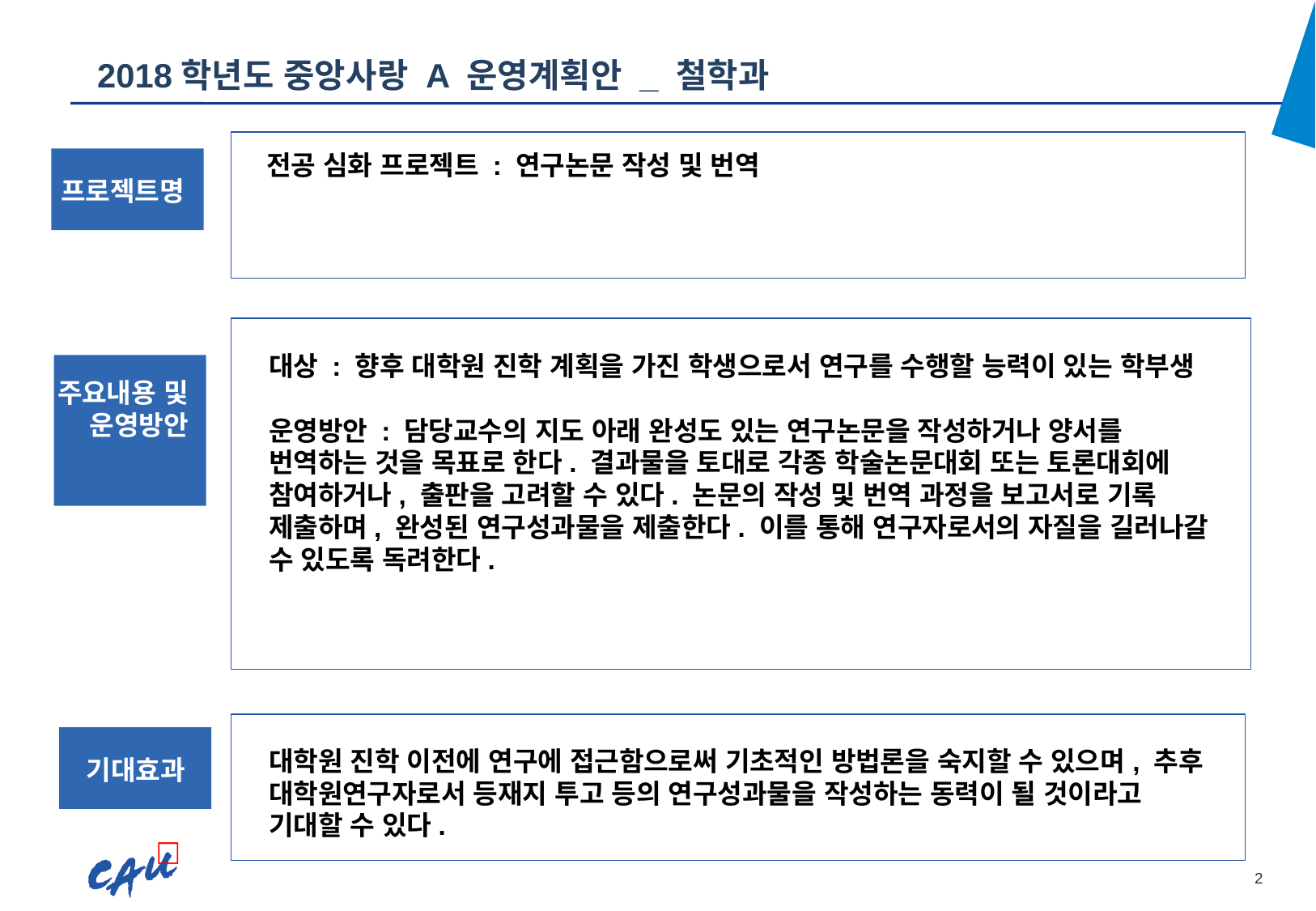

# 2018학년도 중앙사랑 A 운영계획안 _ 철학과

전공 심화 프로젝트 : 연구논문 작성 및 번역
프로젝트명

대상 : 향후 대학원 진학 계획을 가진 학생으로서 연구를 수행할 능력이 있는 학부생

운영방안 : 담당교수의 지도 아래 완성도 있는 연구논문을 작성하거나 양서를 번역하는 것을 목표로 한다. 결과물을 토대로 각종 학술논문대회 또는 토론대회에 참여하거나, 출판을 고려할 수 있다. 논문의 작성 및 번역 과정을 보고서로 기록 제출하며, 완성된 연구성과물을 제출한다. 이를 통해 연구자로서의 자질을 길러나갈 수 있도록 독려한다.

주요내용 및
운영방안

장학금예산

대학원 진학 이전에 연구에 접근함으로써 기초적인 방법론을 숙지할 수 있으며, 추후 대학원연구자로서 등재지 투고 등의 연구성과물을 작성하는 동력이 될 것이라고 기대할 수 있다.
기대효과
2